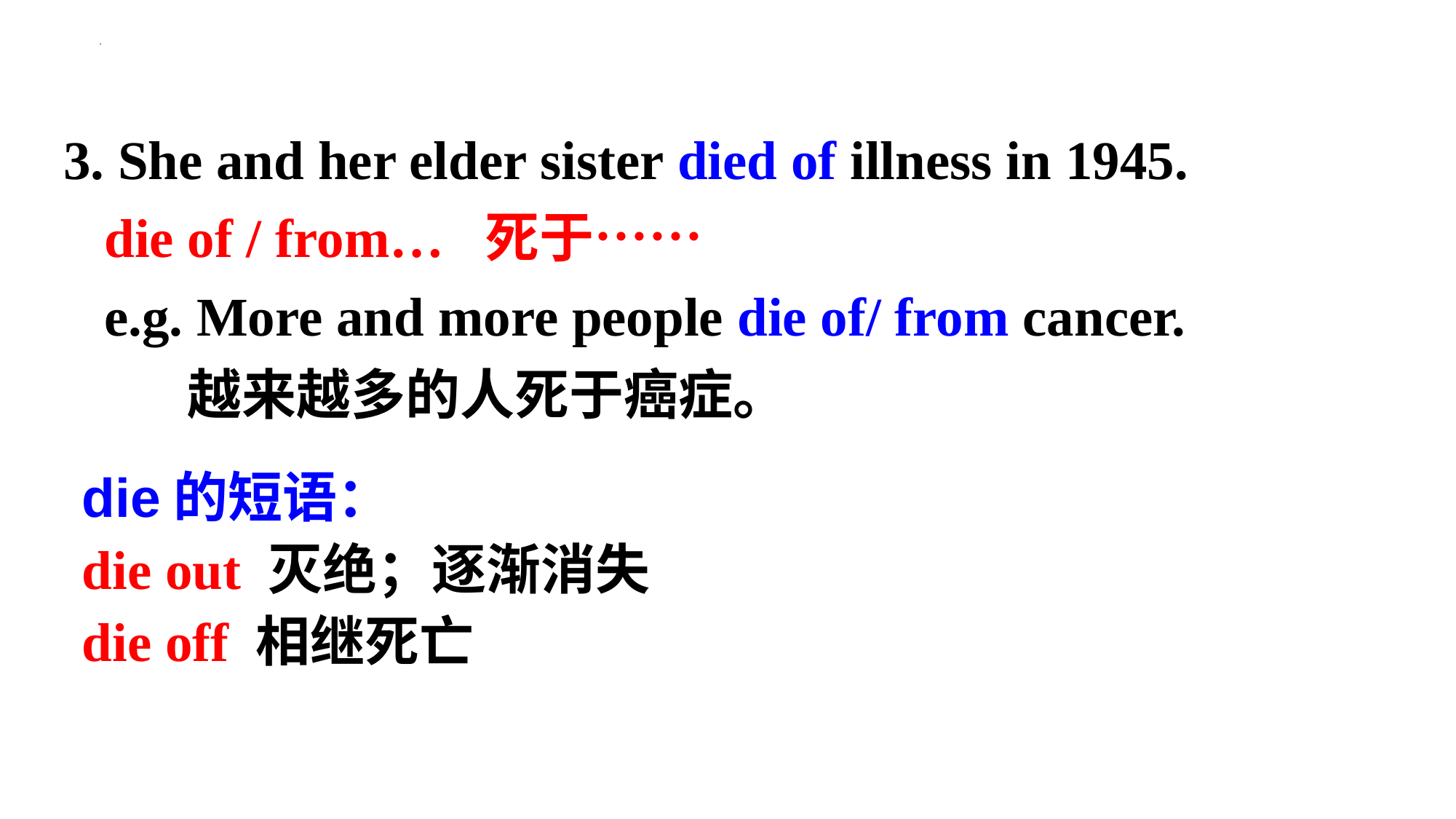

3. She and her elder sister died of illness in 1945.
   die of / from…  死于……
   e.g. More and more people die of/ from cancer.
         越来越多的人死于癌症。
die的短语：
die out 灭绝；逐渐消失
die off 相继死亡